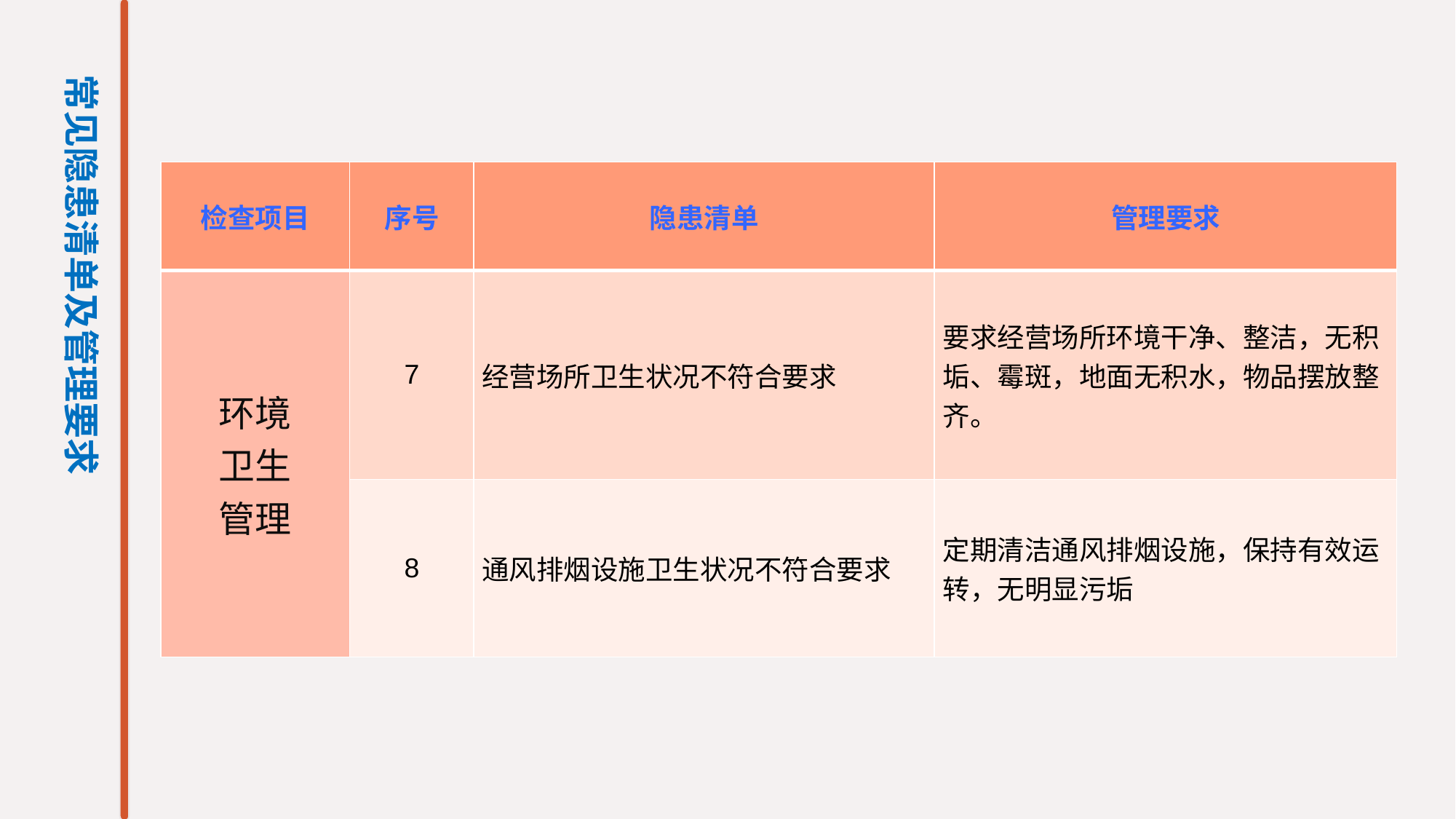

常见隐患清单及管理要求
| 检查项目 | 序号 | 隐患清单 | 管理要求 |
| --- | --- | --- | --- |
| 环境 卫生 管理 | 7 | 经营场所卫生状况不符合要求 | 要求经营场所环境干净、整洁，无积垢、霉斑，地面无积水，物品摆放整齐。 |
|  | 8 | 通风排烟设施卫生状况不符合要求 | 定期清洁通风排烟设施，保持有效运转，无明显污垢 |